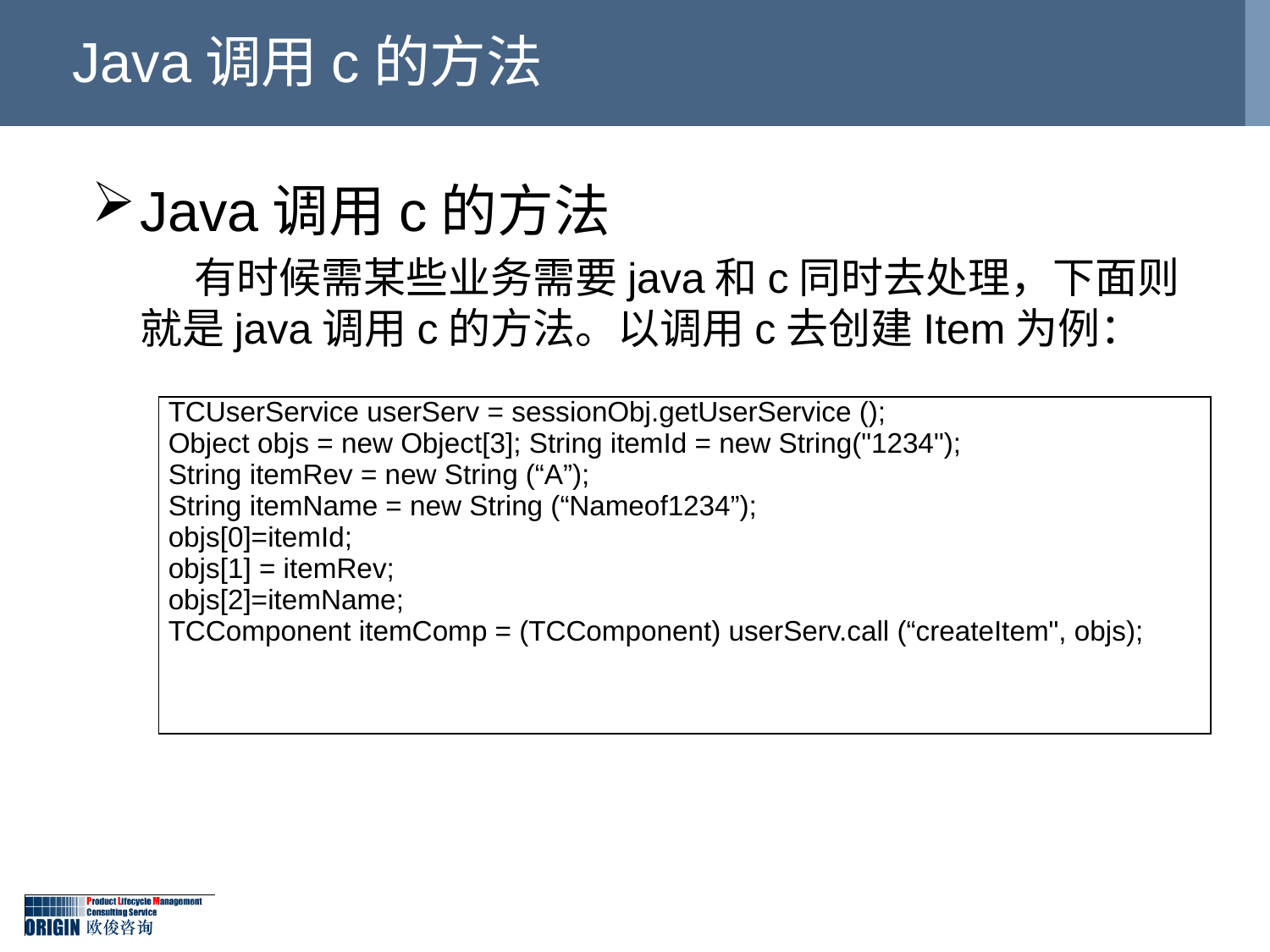

# Java调用c的方法
Java调用c的方法
               有时候需某些业务需要java和c同时去处理，下面则就是java调用c的方法。以调用c去创建Item为例：

| TCUserService userServ = sessionObj.getUserService (); Object objs = new Object[3]; String itemId = new String("1234"); String itemRev = new String (“A”); String itemName = new String (“Nameof1234”); objs[0]=itemId; objs[1] = itemRev; objs[2]=itemName; TCComponent itemComp = (TCComponent) userServ.call (“createItem", objs); |
| --- |